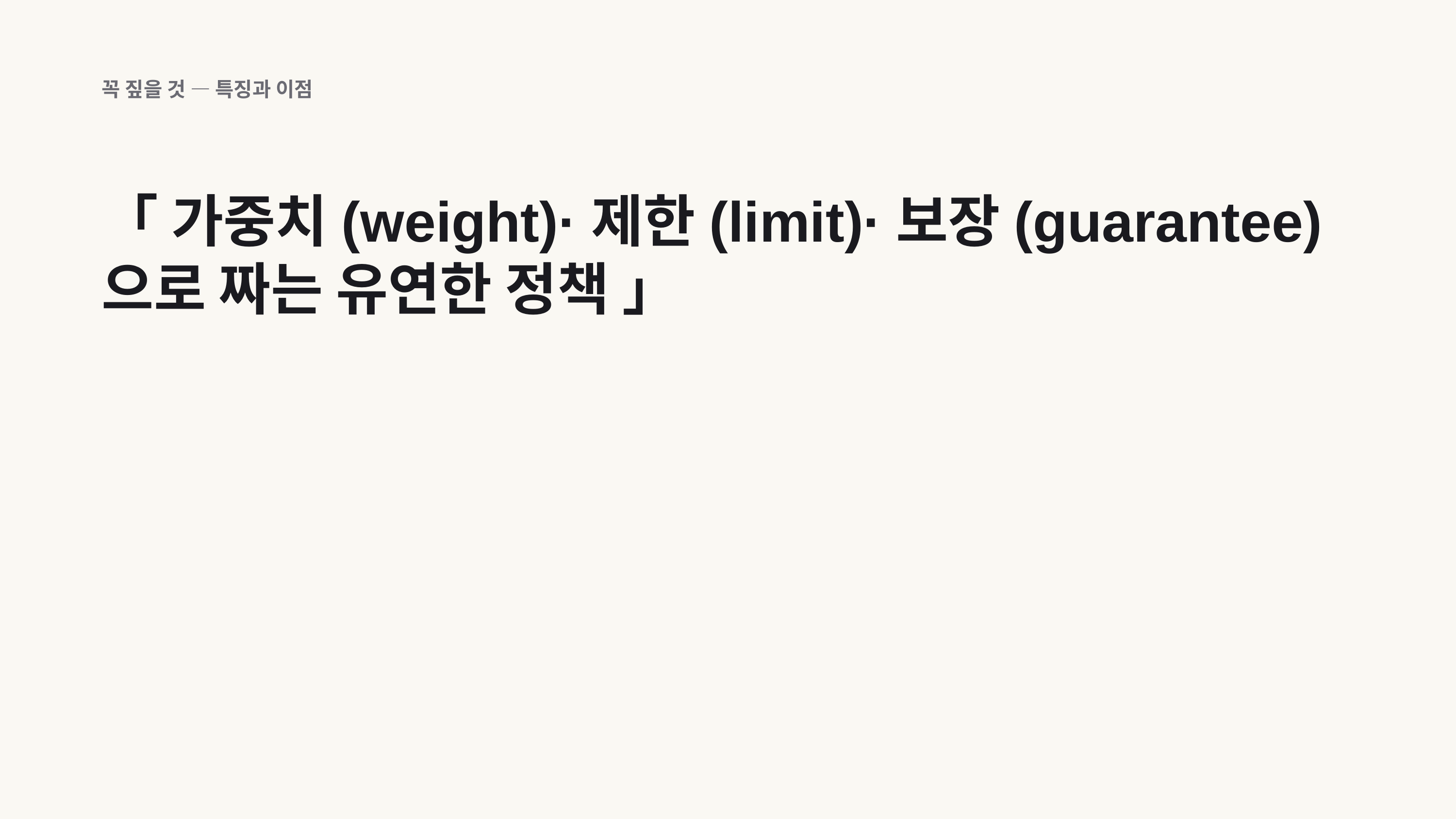

꼭 짚을 것 — 특징과 이점
「 가중치(weight)·제한(limit)·보장(guarantee)으로 짜는 유연한 정책 」